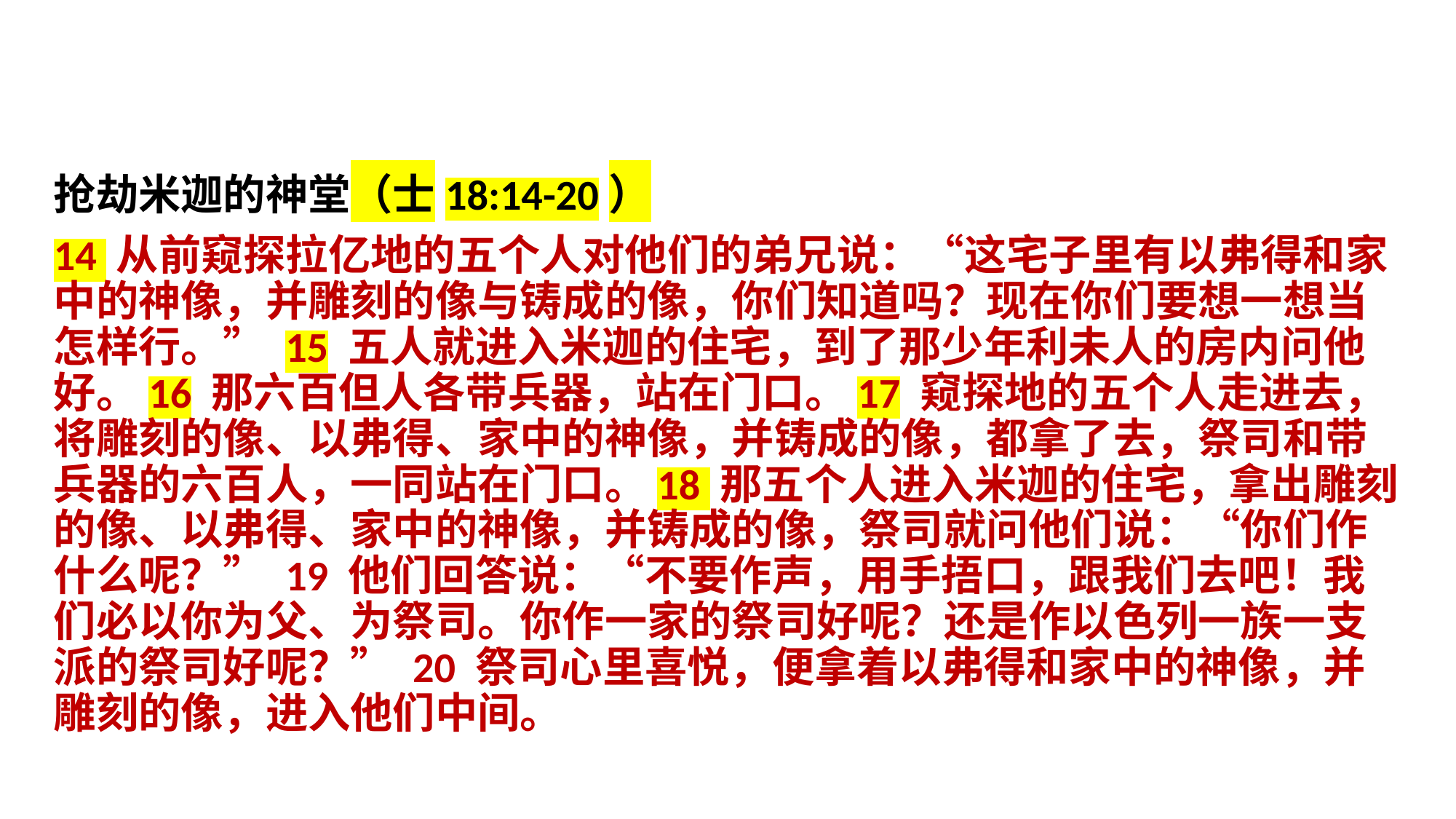

抢劫米迦的神堂（士18:14-20）
14 从前窥探拉亿地的五个人对他们的弟兄说：“这宅子里有以弗得和家中的神像，并雕刻的像与铸成的像，你们知道吗？现在你们要想一想当怎样行。” 15 五人就进入米迦的住宅，到了那少年利未人的房内问他好。16 那六百但人各带兵器，站在门口。17 窥探地的五个人走进去，将雕刻的像、以弗得、家中的神像，并铸成的像，都拿了去，祭司和带兵器的六百人，一同站在门口。18 那五个人进入米迦的住宅，拿出雕刻的像、以弗得、家中的神像，并铸成的像，祭司就问他们说：“你们作什么呢？” 19 他们回答说：“不要作声，用手捂口，跟我们去吧！我们必以你为父、为祭司。你作一家的祭司好呢？还是作以色列一族一支派的祭司好呢？” 20 祭司心里喜悦，便拿着以弗得和家中的神像，并雕刻的像，进入他们中间。